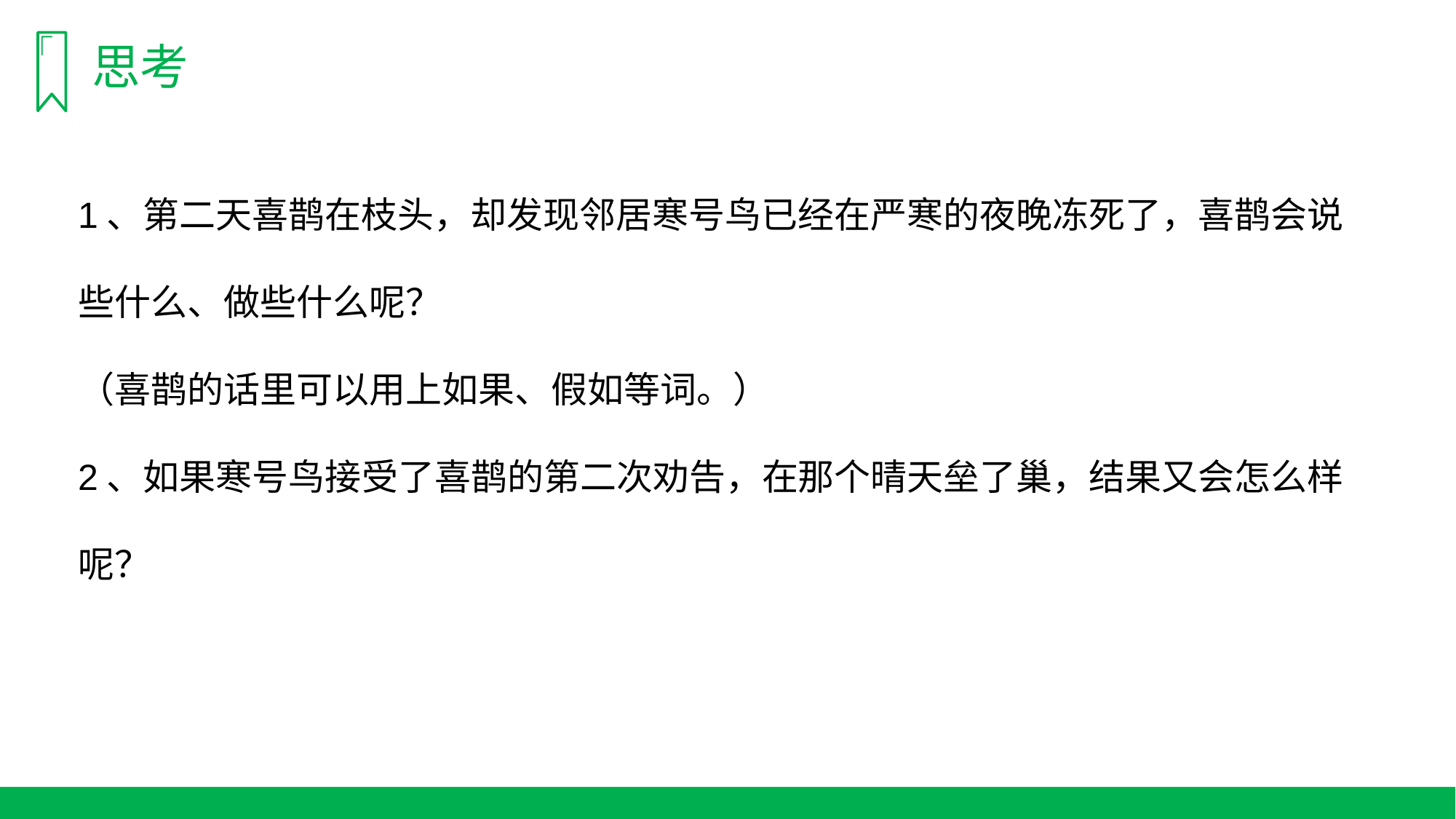

思考
1、第二天喜鹊在枝头，却发现邻居寒号鸟已经在严寒的夜晚冻死了，喜鹊会说些什么、做些什么呢？
（喜鹊的话里可以用上如果、假如等词。）
2、如果寒号鸟接受了喜鹊的第二次劝告，在那个晴天垒了巢，结果又会怎么样呢？